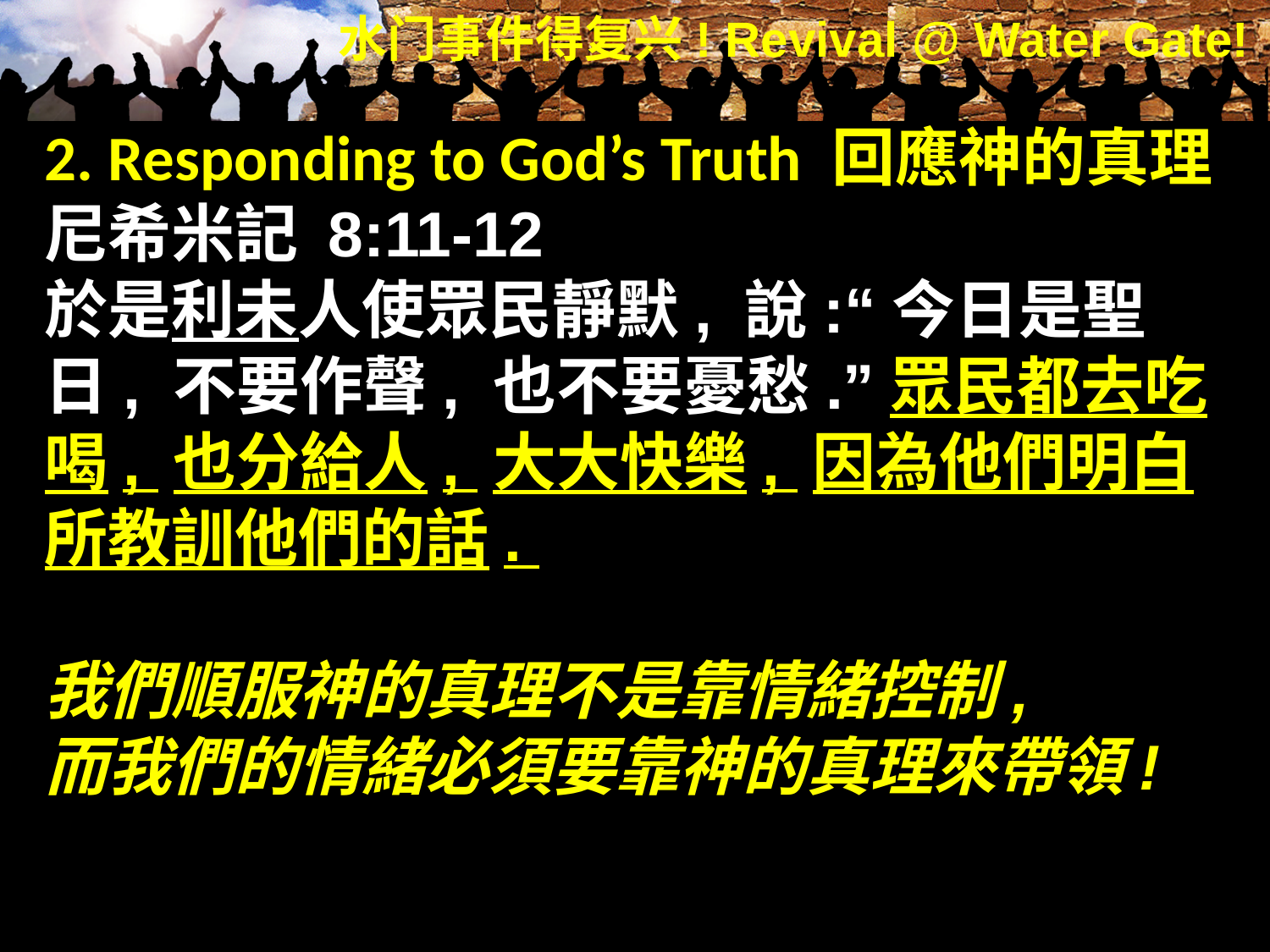

2. Responding to God’s Truth 回應神的真理
尼希米記 8:11-12
於是利未人使眾民靜默, 說:“今日是聖
日, 不要作聲, 也不要憂愁.”眾民都去吃喝, 也分給人, 大大快樂, 因為他們明白所教訓他們的話.

我們順服神的真理不是靠情緒控制,
而我們的情緒必須要靠神的真理來帶領!